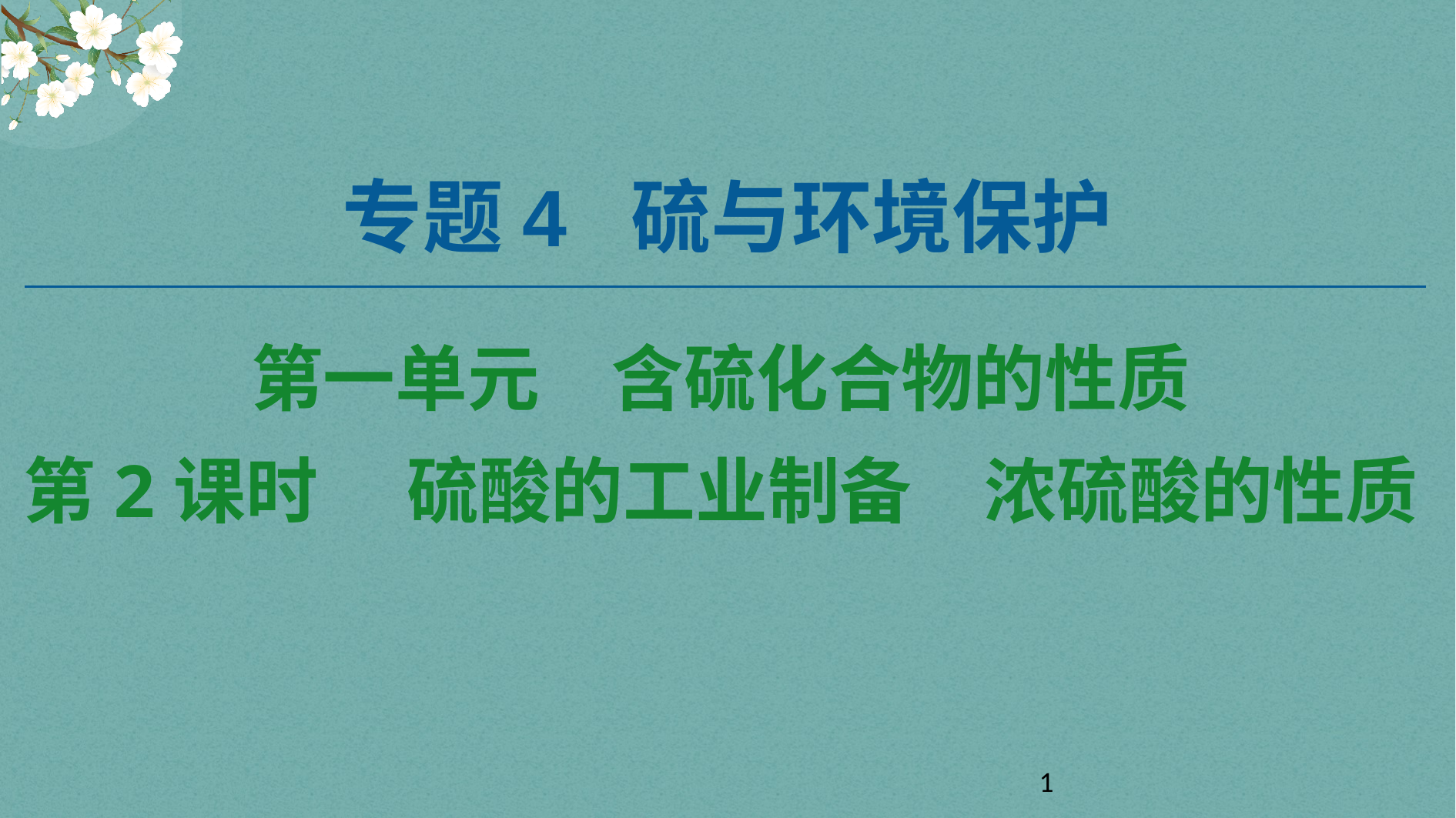

专题4  硫与环境保护
第一单元　含硫化合物的性质
第2课时　 硫酸的工业制备　浓硫酸的性质
1